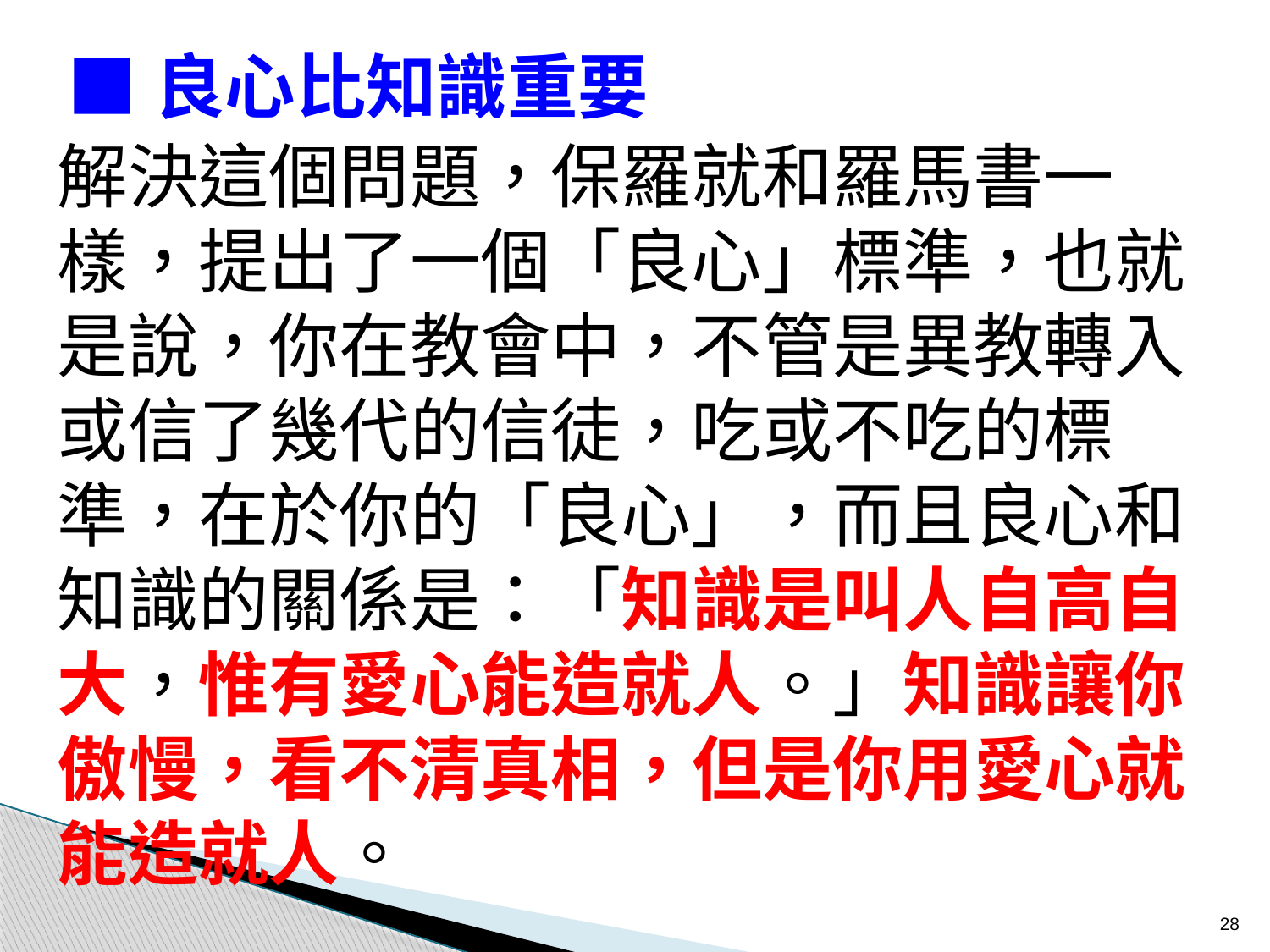

■良心比知識重要
解決這個問題，保羅就和羅馬書一樣，提出了一個「良心」標準，也就是說，你在教會中，不管是異教轉入或信了幾代的信徒，吃或不吃的標準，在於你的「良心」，而且良心和知識的關係是：「知識是叫人自高自大，惟有愛心能造就人。」知識讓你傲慢，看不清真相，但是你用愛心就能造就人。
28